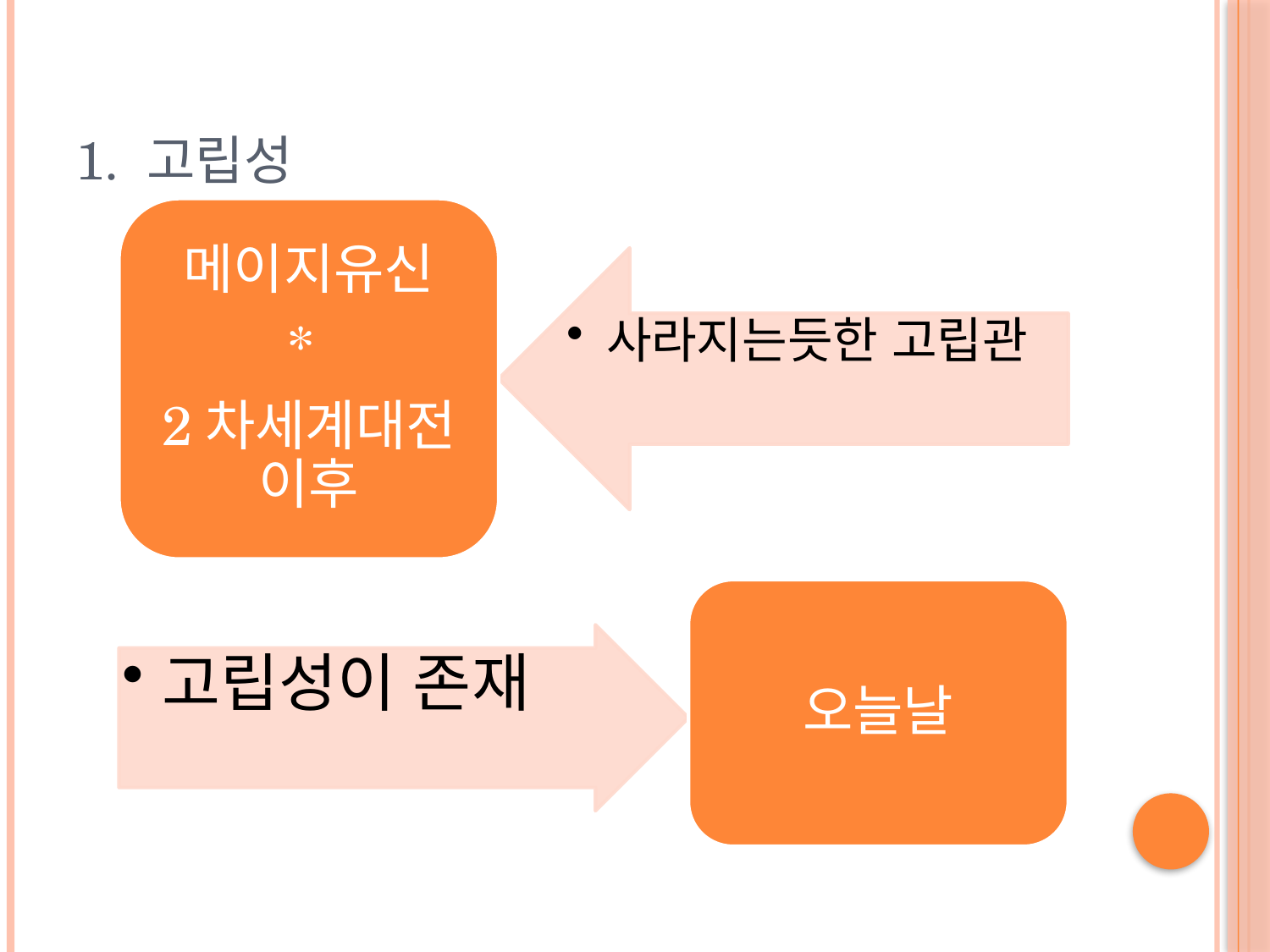

# 1. 고립성
사라지는듯한 고립관
메이지유신
*
2차세계대전 이후
고립성이 존재
오늘날